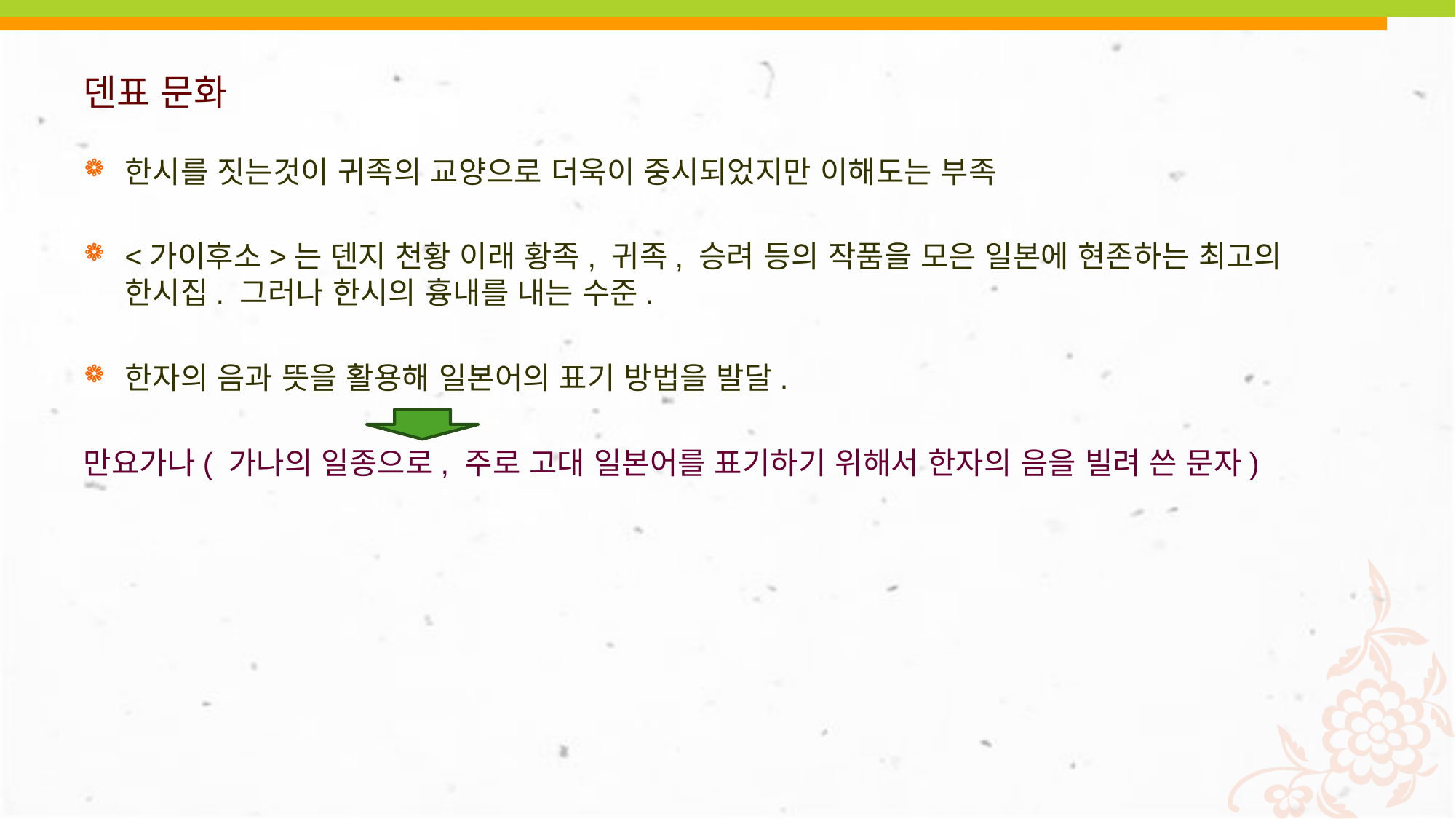

# 덴표 문화
한시를 짓는것이 귀족의 교양으로 더욱이 중시되었지만 이해도는 부족

<가이후소>는 덴지 천황 이래 황족, 귀족, 승려 등의 작품을 모은 일본에 현존하는 최고의 한시집. 그러나 한시의 흉내를 내는 수준.

한자의 음과 뜻을 활용해 일본어의 표기 방법을 발달.

만요가나( 가나의 일종으로, 주로 고대 일본어를 표기하기 위해서 한자의 음을 빌려 쓴 문자)